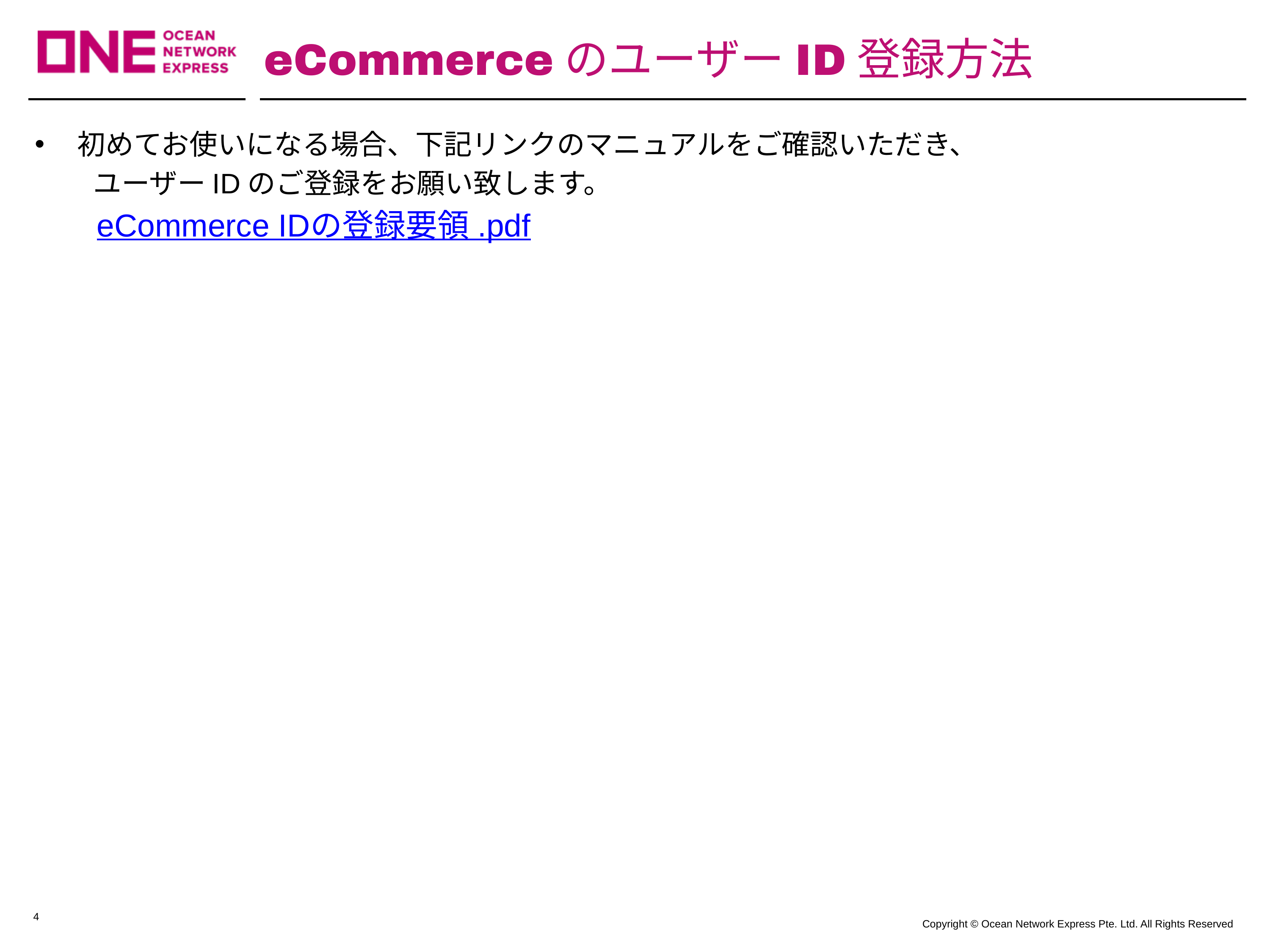

# eCommerceのユーザーID登録方法
初めてお使いになる場合、下記リンクのマニュアルをご確認いただき、
　ユーザーIDのご登録をお願い致します。
　　eCommerce IDの登録要領 .pdf
4